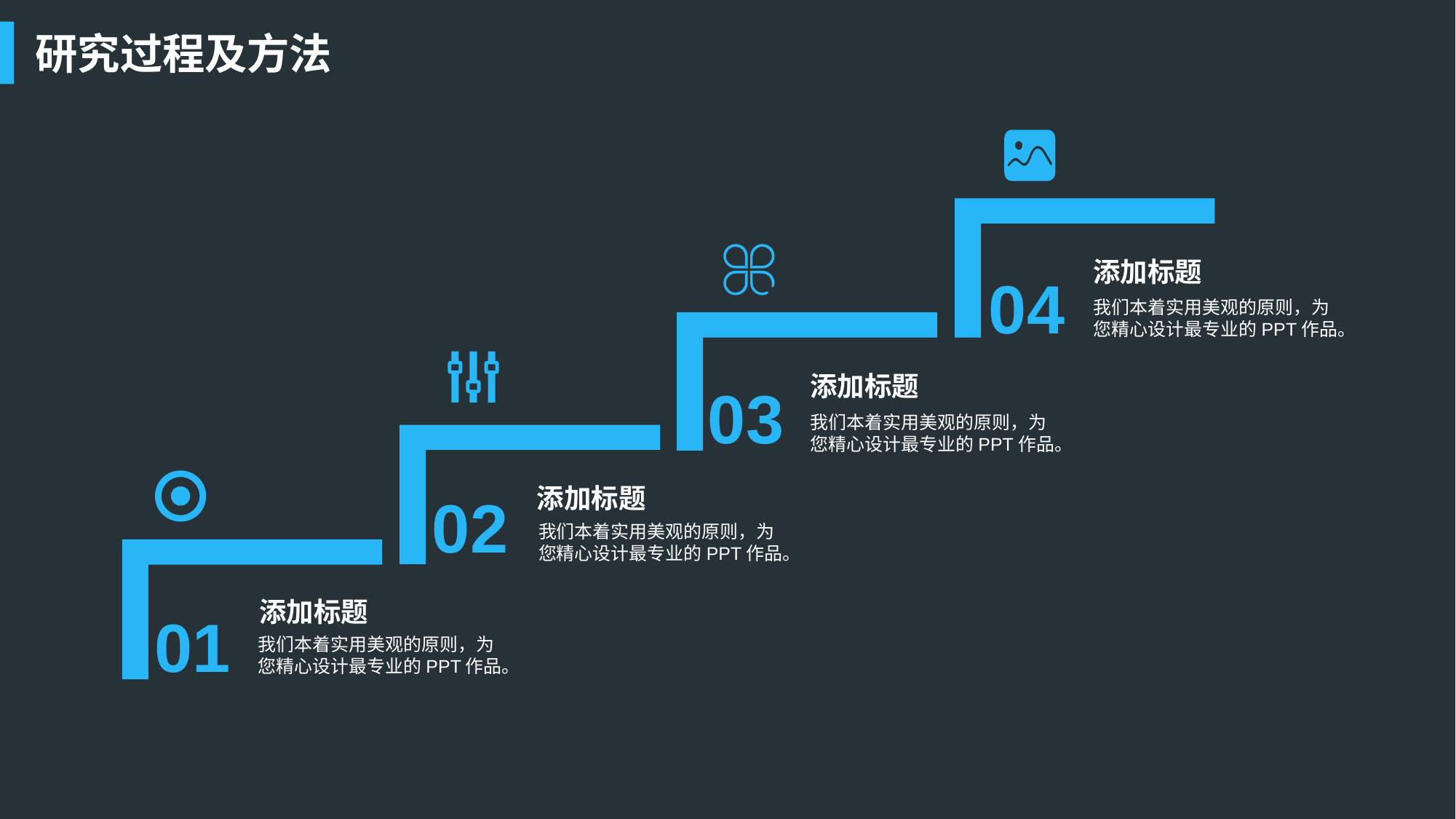

研究过程及方法

04
添加标题

我们本着实用美观的原则，为您精心设计最专业的PPT作品。

03
添加标题

我们本着实用美观的原则，为您精心设计最专业的PPT作品。

02
添加标题

我们本着实用美观的原则，为您精心设计最专业的PPT作品。

01
添加标题
我们本着实用美观的原则，为您精心设计最专业的PPT作品。